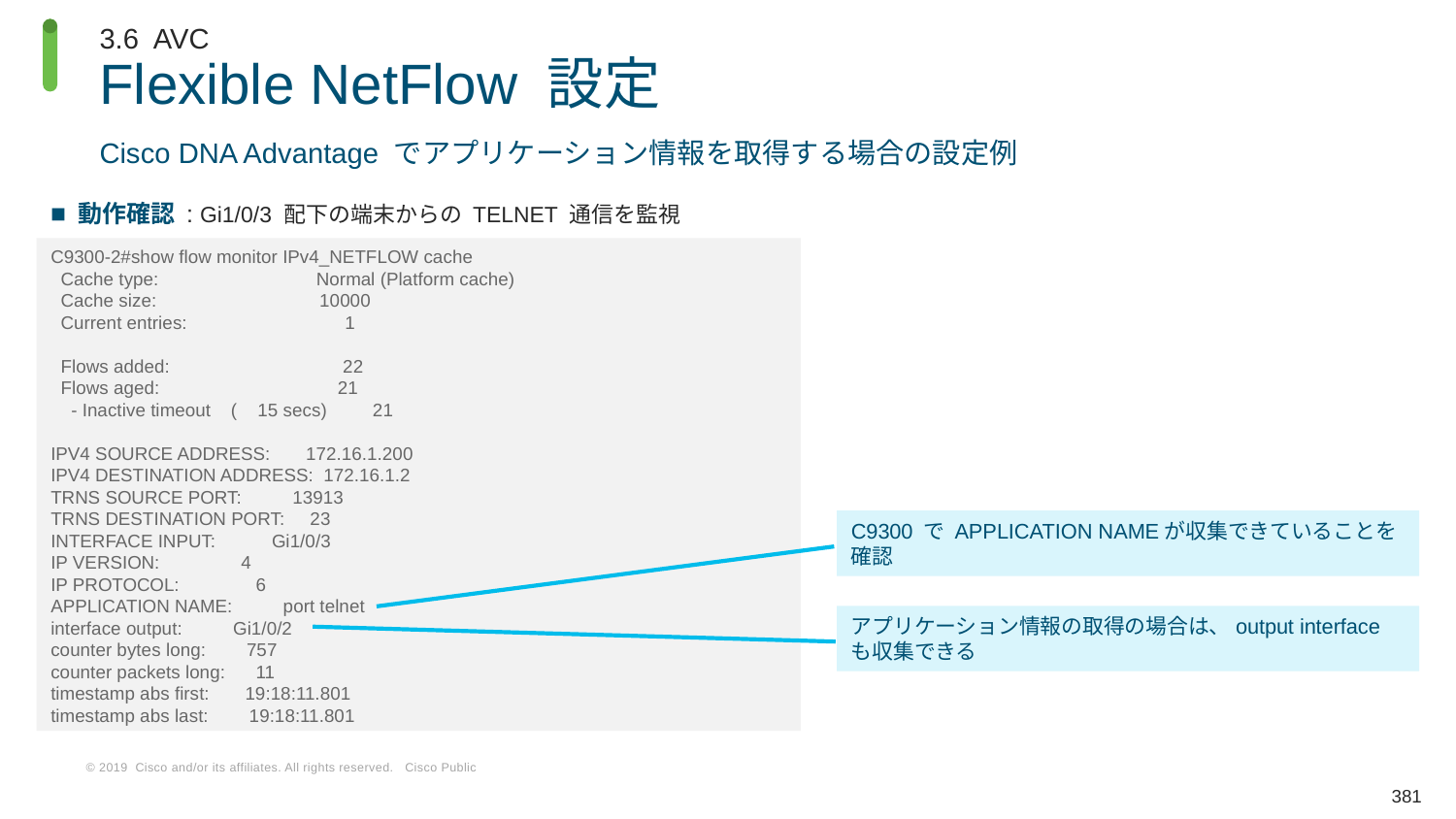

3.6  AVC
# Flexible NetFlow 設定
Cisco DNA Advantage でアプリケーション情報を取得する場合の設定例
動作確認 : Gi1/0/3 配下の端末からの TELNET 通信を監視
C9300-2#show flow monitor IPv4_NETFLOW cache
  Cache type:                               Normal (Platform cache)
  Cache size:                                10000
  Current entries:                               1

  Flows added:                                  22
  Flows aged:                                   21
    - Inactive timeout    (    15 secs)         21

IPV4 SOURCE ADDRESS:       172.16.1.200
IPV4 DESTINATION ADDRESS:  172.16.1.2
TRNS SOURCE PORT:          13913
TRNS DESTINATION PORT:     23
INTERFACE INPUT:           Gi1/0/3
IP VERSION:                4
IP PROTOCOL:               6
APPLICATION NAME:          port telnet
interface output:          Gi1/0/2
counter bytes long:        757
counter packets long:      11
timestamp abs first:       19:18:11.801
timestamp abs last:        19:18:11.801
C9300 で APPLICATION NAMEが収集できていることを確認
アプリケーション情報の取得の場合は、output interface も収集できる
381